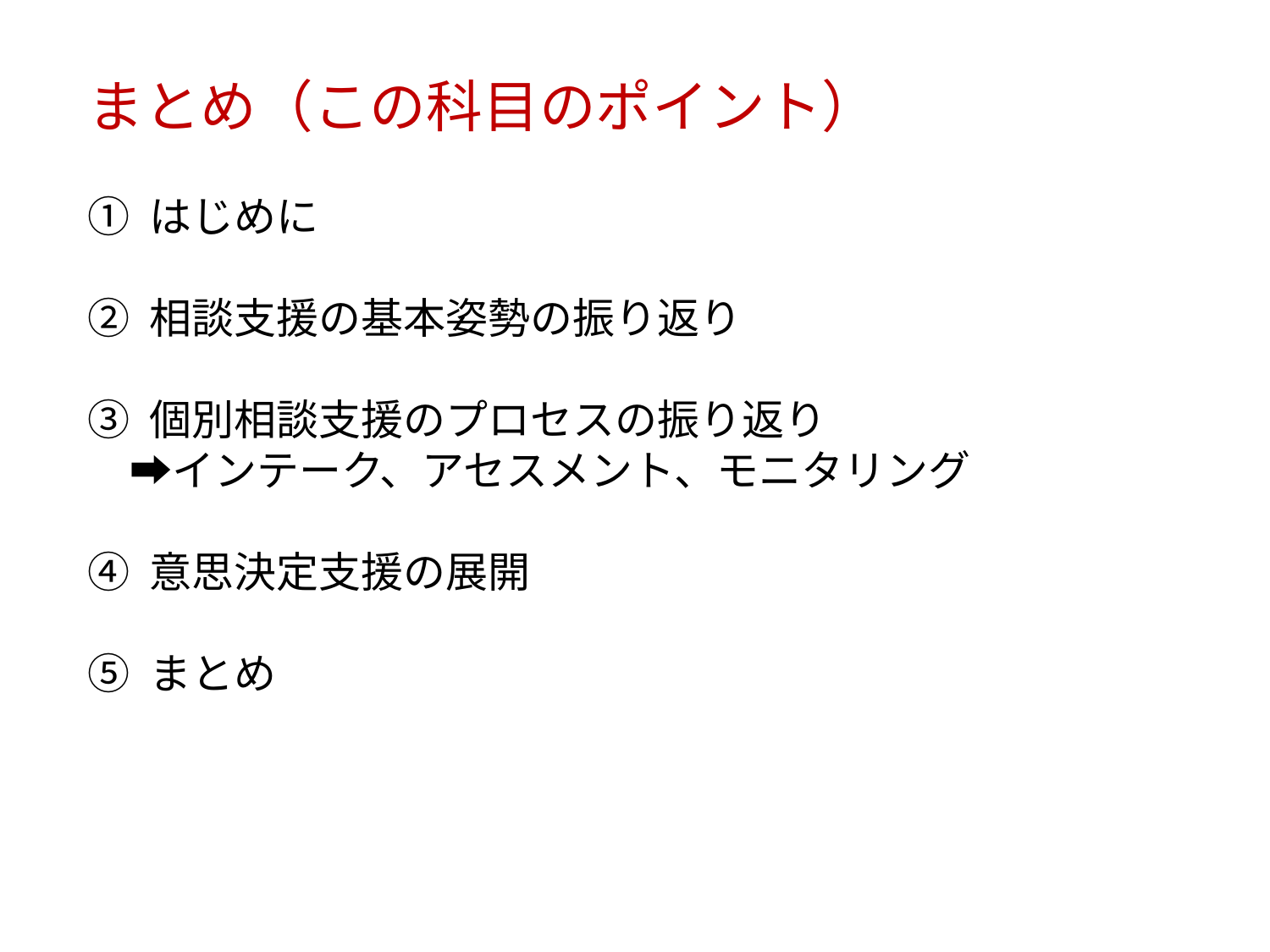

まとめ（この科目のポイント）
① はじめに

② 相談支援の基本姿勢の振り返り

③ 個別相談支援のプロセスの振り返り
　➡インテーク、アセスメント、モニタリング

④ 意思決定支援の展開

⑤ まとめ